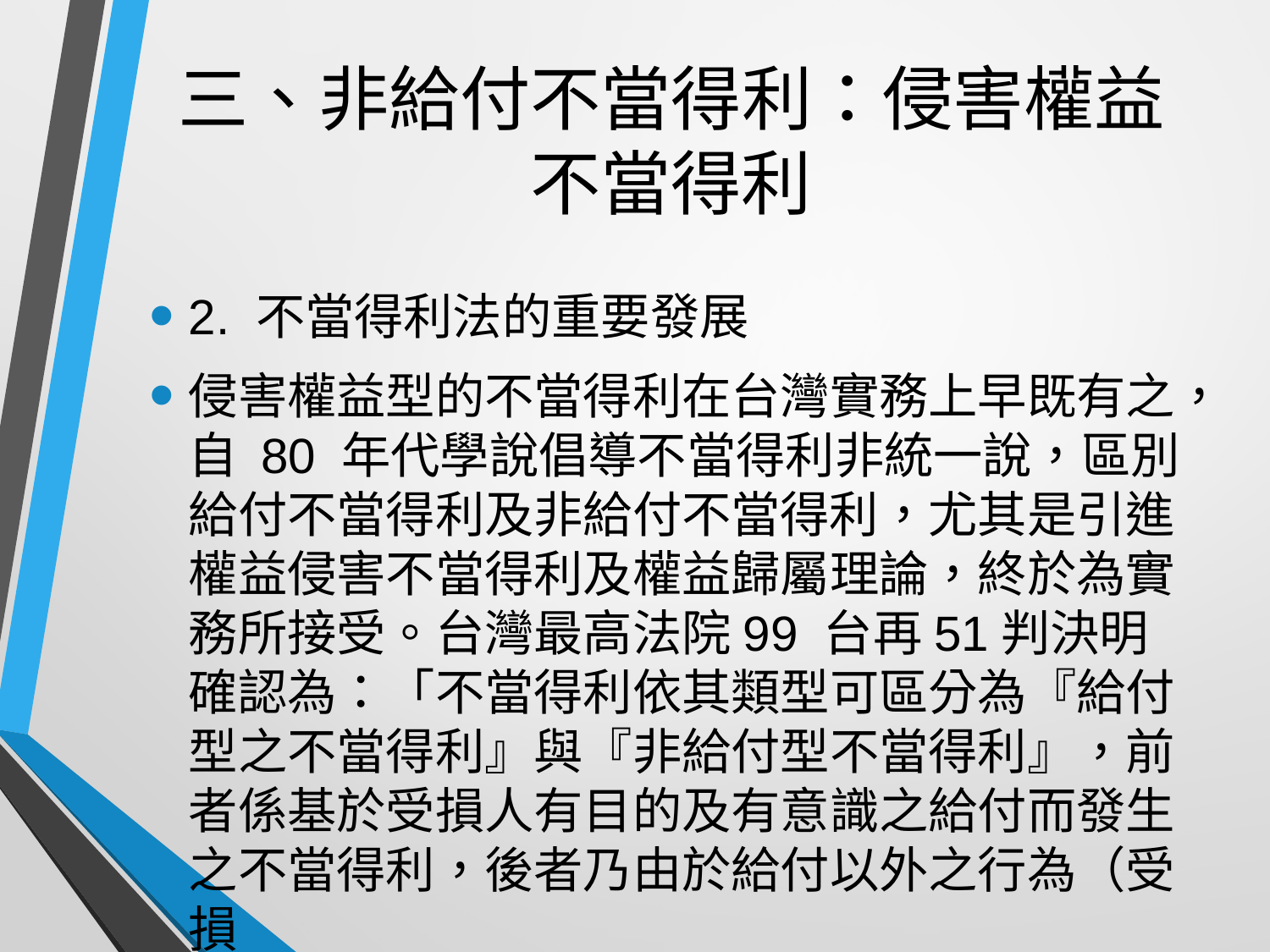

# 三、非給付不當得利：侵害權益不當得利
2. 不當得利法的重要發展
侵害權益型的不當得利在台灣實務上早既有之，自 80 年代學說倡導不當得利非統一說，區別給付不當得利及非給付不當得利，尤其是引進權益侵害不當得利及權益歸屬理論，終於為實務所接受。台灣最高法院99 台再51判決明確認為：「不當得利依其類型可區分為『給付型之不當得利』與『非給付型不當得利』，前者係基於受損人有目的及有意識之給付而發生之不當得利，後者乃由於給付以外之行為（受損